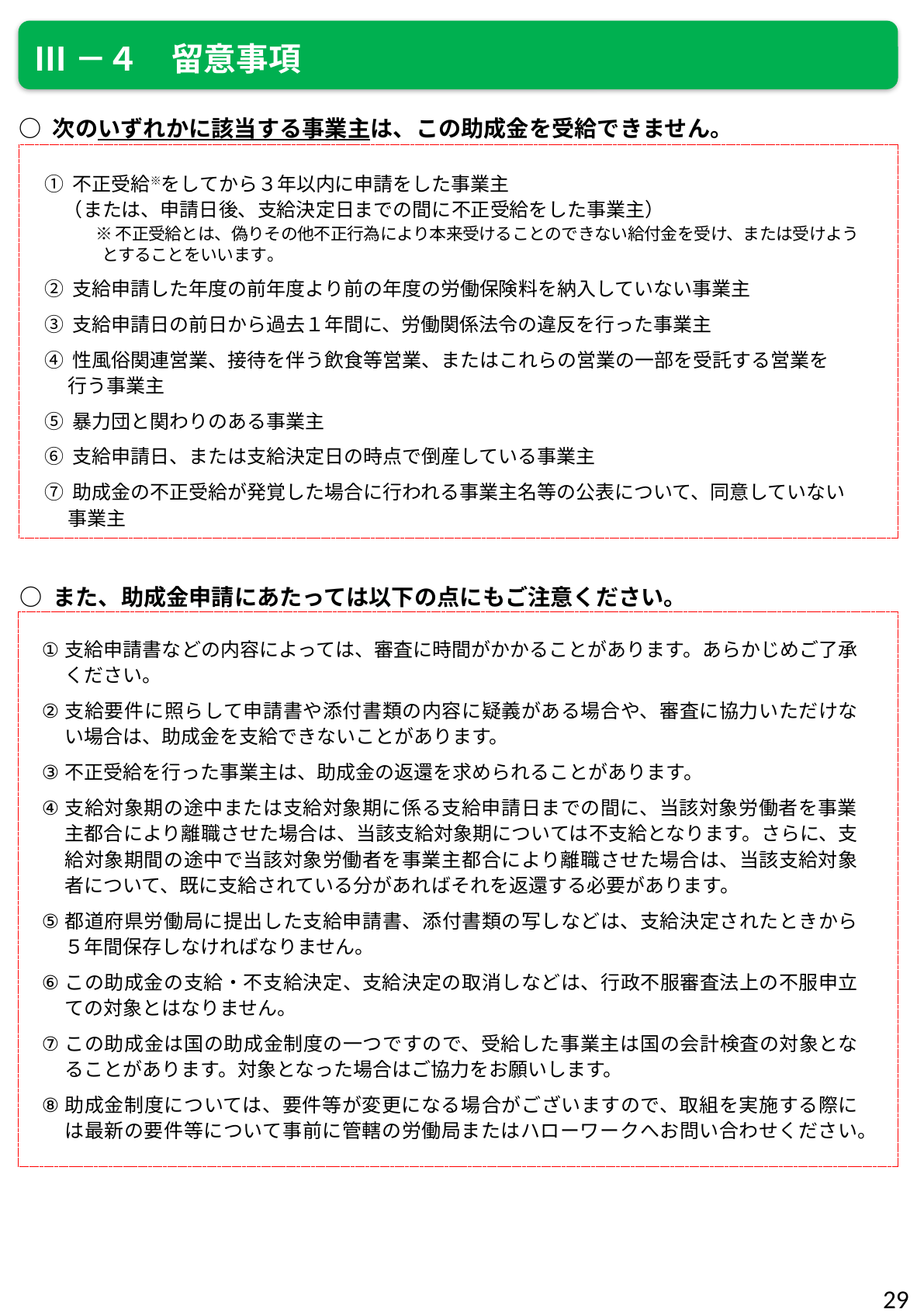

Ⅲ－４　留意事項
○ 次のいずれかに該当する事業主は、この助成金を受給できません。

① 不正受給※をしてから３年以内に申請をした事業主
　（または、申請日後、支給決定日までの間に不正受給をした事業主）
 　※ 不正受給とは、偽りその他不正行為により本来受けることのできない給付金を受け、または受けよう
         とすることをいいます。
② 支給申請した年度の前年度より前の年度の労働保険料を納入していない事業主
③ 支給申請日の前日から過去１年間に、労働関係法令の違反を行った事業主
④ 性風俗関連営業、接待を伴う飲食等営業、またはこれらの営業の一部を受託する営業を
　 行う事業主
⑤ 暴力団と関わりのある事業主
⑥ 支給申請日、または支給決定日の時点で倒産している事業主
⑦ 助成金の不正受給が発覚した場合に行われる事業主名等の公表について、同意していない
　 事業主

○ また、助成金申請にあたっては以下の点にもご注意ください。

支給申請書などの内容によっては、審査に時間がかかることがあります。あらかじめご了承ください。
支給要件に照らして申請書や添付書類の内容に疑義がある場合や、審査に協力いただけない場合は、助成金を支給できないことがあります。
不正受給を行った事業主は、助成金の返還を求められることがあります。
支給対象期の途中または支給対象期に係る支給申請日までの間に、当該対象労働者を事業主都合により離職させた場合は、当該支給対象期については不支給となります。さらに、支給対象期間の途中で当該対象労働者を事業主都合により離職させた場合は、当該支給対象者について、既に支給されている分があればそれを返還する必要があります。
都道府県労働局に提出した支給申請書、添付書類の写しなどは、支給決定されたときから５年間保存しなければなりません。
この助成金の支給・不支給決定、支給決定の取消しなどは、行政不服審査法上の不服申立ての対象とはなりません。
この助成金は国の助成金制度の一つですので、受給した事業主は国の会計検査の対象となることがあります。対象となった場合はご協力をお願いします。
助成金制度については、要件等が変更になる場合がございますので、取組を実施する際には最新の要件等について事前に管轄の労働局またはハローワークへお問い合わせください。
29